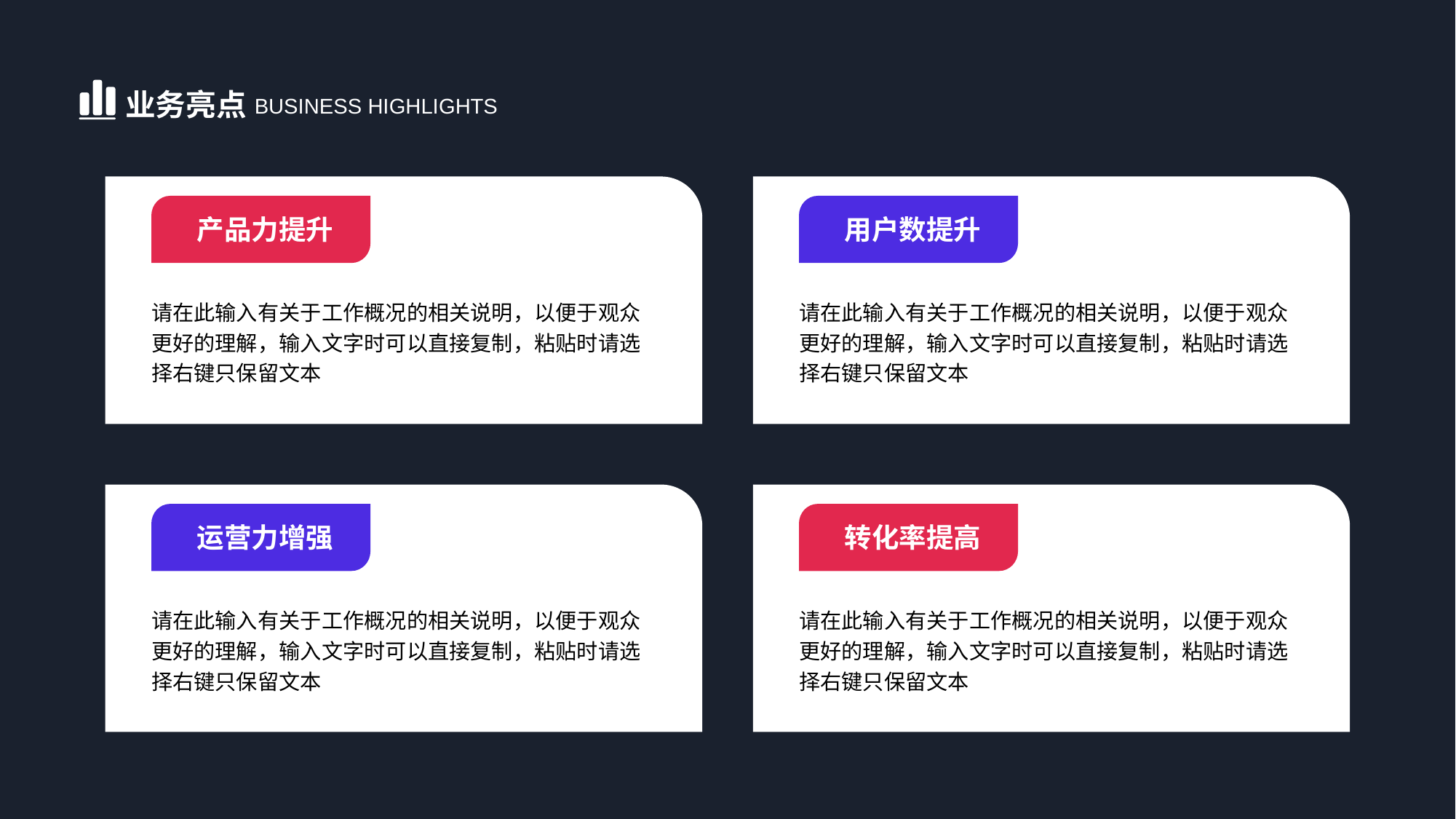

业务亮点
BUSINESS HIGHLIGHTS

产品力提升
用户数提升
请在此输入有关于工作概况的相关说明，以便于观众更好的理解，输入文字时可以直接复制，粘贴时请选择右键只保留文本
请在此输入有关于工作概况的相关说明，以便于观众更好的理解，输入文字时可以直接复制，粘贴时请选择右键只保留文本

运营力增强
转化率提高
请在此输入有关于工作概况的相关说明，以便于观众更好的理解，输入文字时可以直接复制，粘贴时请选择右键只保留文本
请在此输入有关于工作概况的相关说明，以便于观众更好的理解，输入文字时可以直接复制，粘贴时请选择右键只保留文本